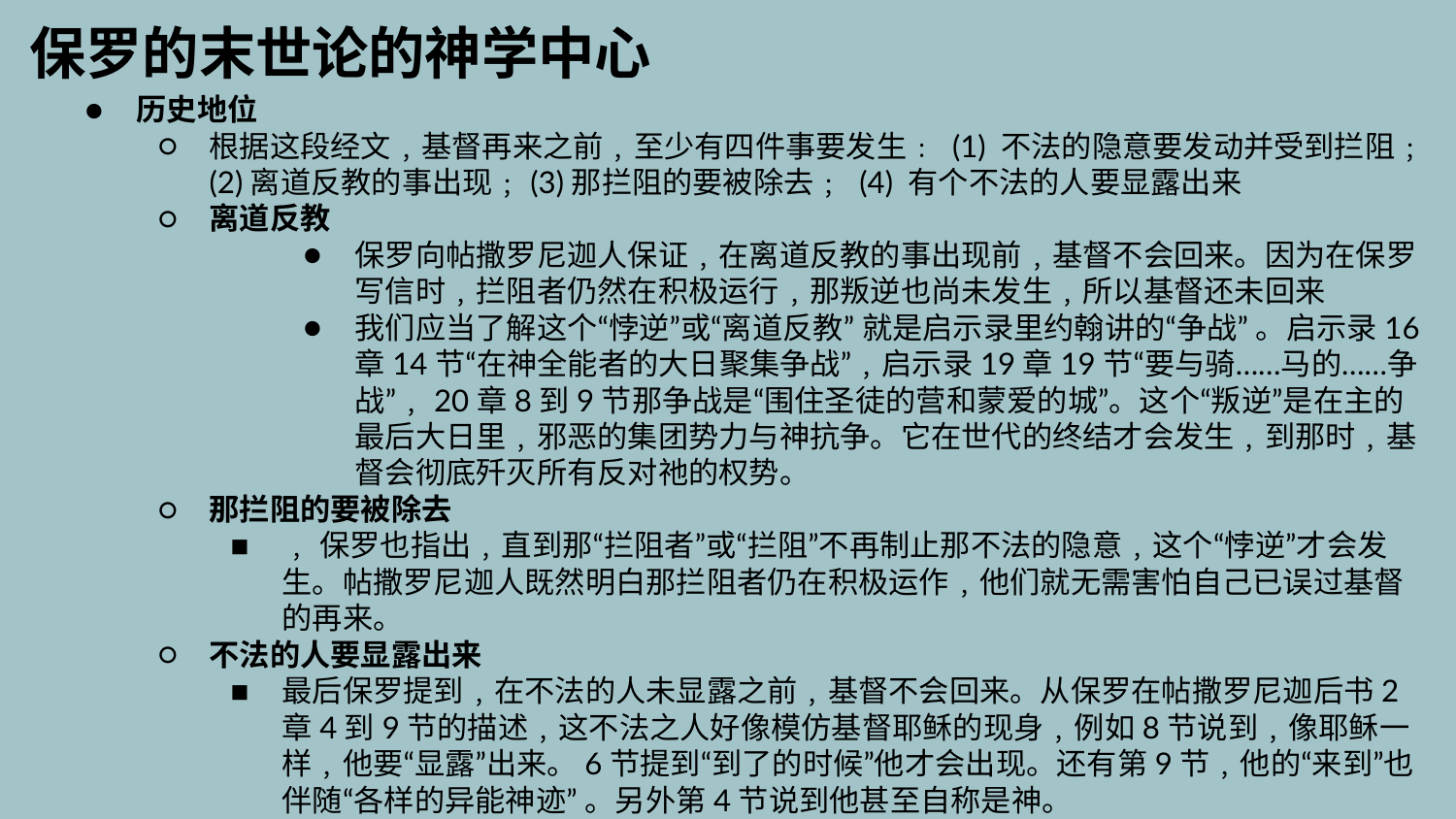

保罗的末世论的神学中心
历史地位
根据这段经文﹐基督再来之前﹐至少有四件事要发生﹕ (1) 不法的隐意要发动并受到拦阻﹔(2)离道反教的事出现﹔(3)那拦阻的要被除去﹔ (4) 有个不法的人要显露出来
离道反教
保罗向帖撒罗尼迦人保证﹐在离道反教的事出现前﹐基督不会回来。因为在保罗写信时﹐拦阻者仍然在积极运行﹐那叛逆也尚未发生﹐所以基督还未回来
我们应当了解这个“悖逆”或“离道反教” 就是启示录里约翰讲的“争战” 。启示录16章14节“在神全能者的大日聚集争战”﹐启示录19章19节“要与骑……马的……争战”﹐20章8到9节那争战是“围住圣徒的营和蒙爱的城”。这个“叛逆”是在主的最后大日里﹐邪恶的集团势力与神抗争。它在世代的终结才会发生﹐到那时﹐基督会彻底歼灭所有反对祂的权势。
那拦阻的要被除去
﹐保罗也指出﹐直到那“拦阻者”或“拦阻”不再制止那不法的隐意﹐这个“悖逆”才会发生。帖撒罗尼迦人既然明白那拦阻者仍在积极运作﹐他们就无需害怕自己已误过基督的再来。
不法的人要显露出来
最后保罗提到﹐在不法的人未显露之前﹐基督不会回来。从保罗在帖撒罗尼迦后书2章4到9节的描述﹐这不法之人好像模仿基督耶稣的现身﹐例如8节说到﹐像耶稣一样﹐他要“显露”出来。6节提到“到了的时候”他才会出现。还有第9节﹐他的“来到”也伴随“各样的异能神迹” 。另外第4节说到他甚至自称是神。